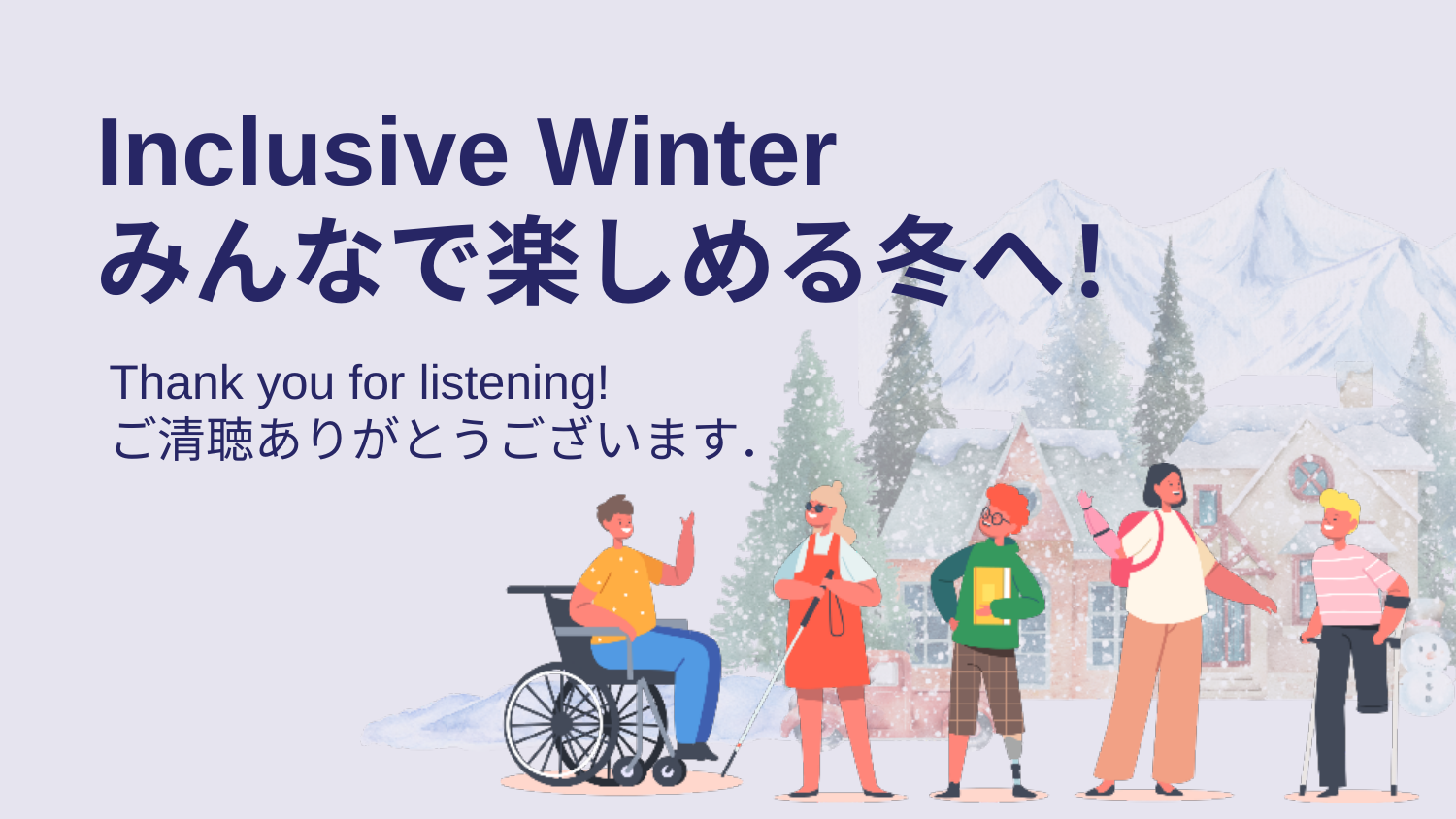

Inclusive Winter
みんなで楽しめる冬へ！

Thank you for listening!
ご清聴ありがとうございます．